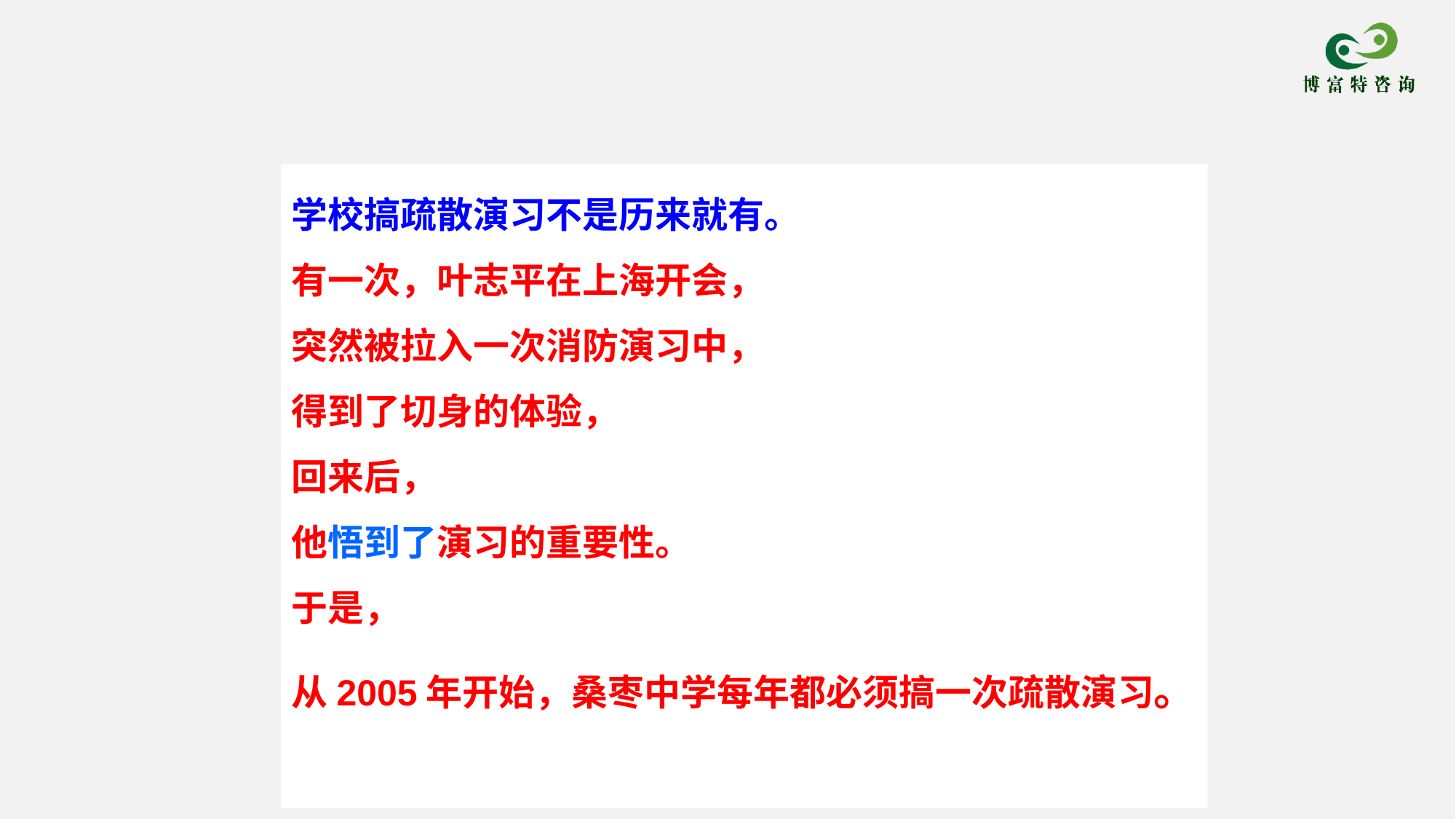

学校搞疏散演习不是历来就有。
有一次，叶志平在上海开会，
突然被拉入一次消防演习中，
得到了切身的体验，
回来后，
他悟到了演习的重要性。
于是，
从2005年开始，桑枣中学每年都必须搞一次疏散演习。